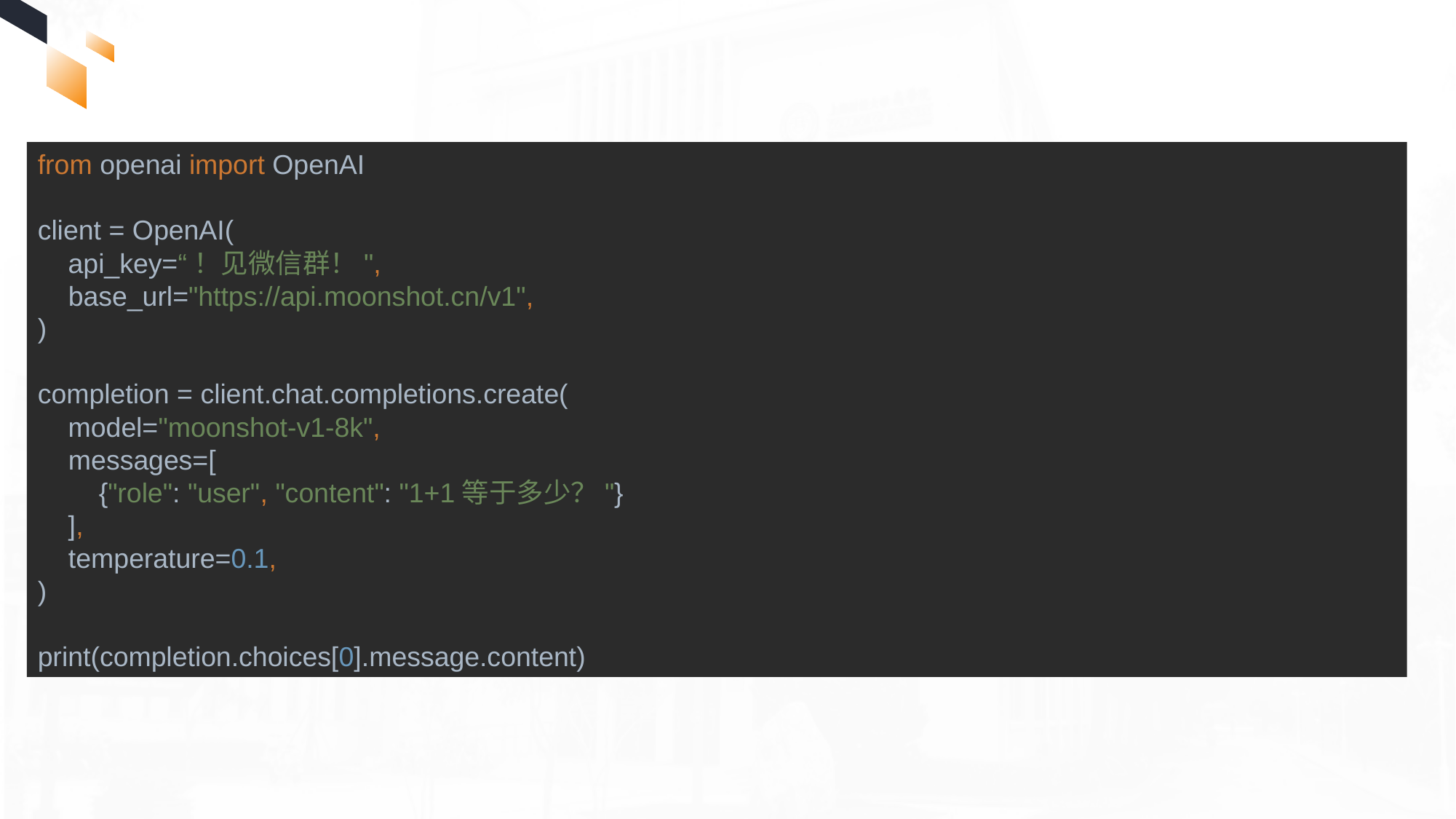

from openai import OpenAI
client = OpenAI(
    api_key=“！见微信群！",
    base_url="https://api.moonshot.cn/v1",
)
completion = client.chat.completions.create(
    model="moonshot-v1-8k",
    messages=[
        {"role": "user", "content": "1+1等于多少？"}
    ],
    temperature=0.1,
)
print(completion.choices[0].message.content)